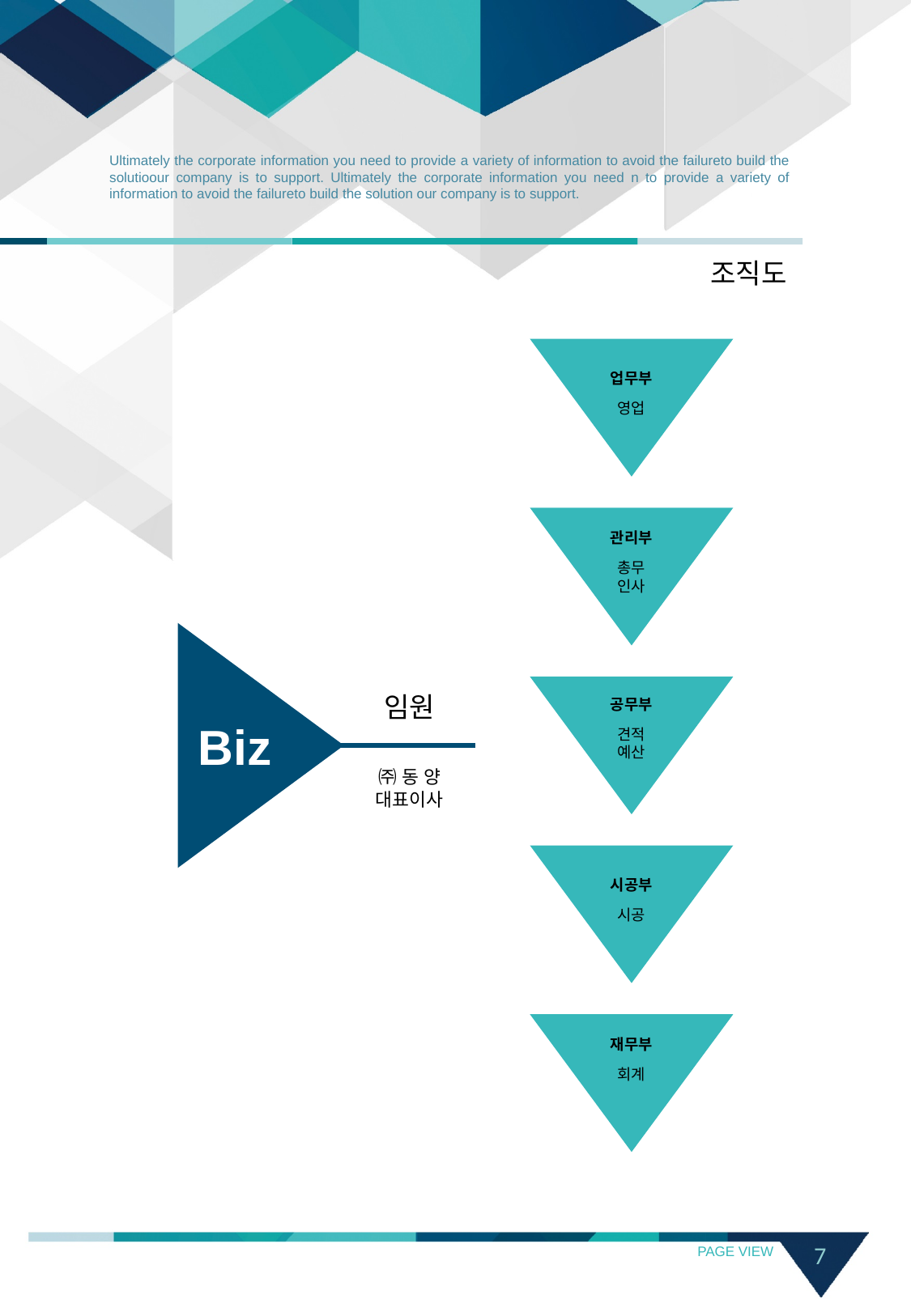

Ultimately the corporate information you need to provide a variety of information to avoid the failureto build the solutioour company is to support. Ultimately the corporate information you need n to provide a variety of information to avoid the failureto build the solution our company is to support.

조직도

업무부
영업
Biz

관리부
총무
인사

임원
공무부
견적
예산
Biz
㈜ 동 양
대표이사

시공부
시공

재무부
회계
7
PAGE VIEW